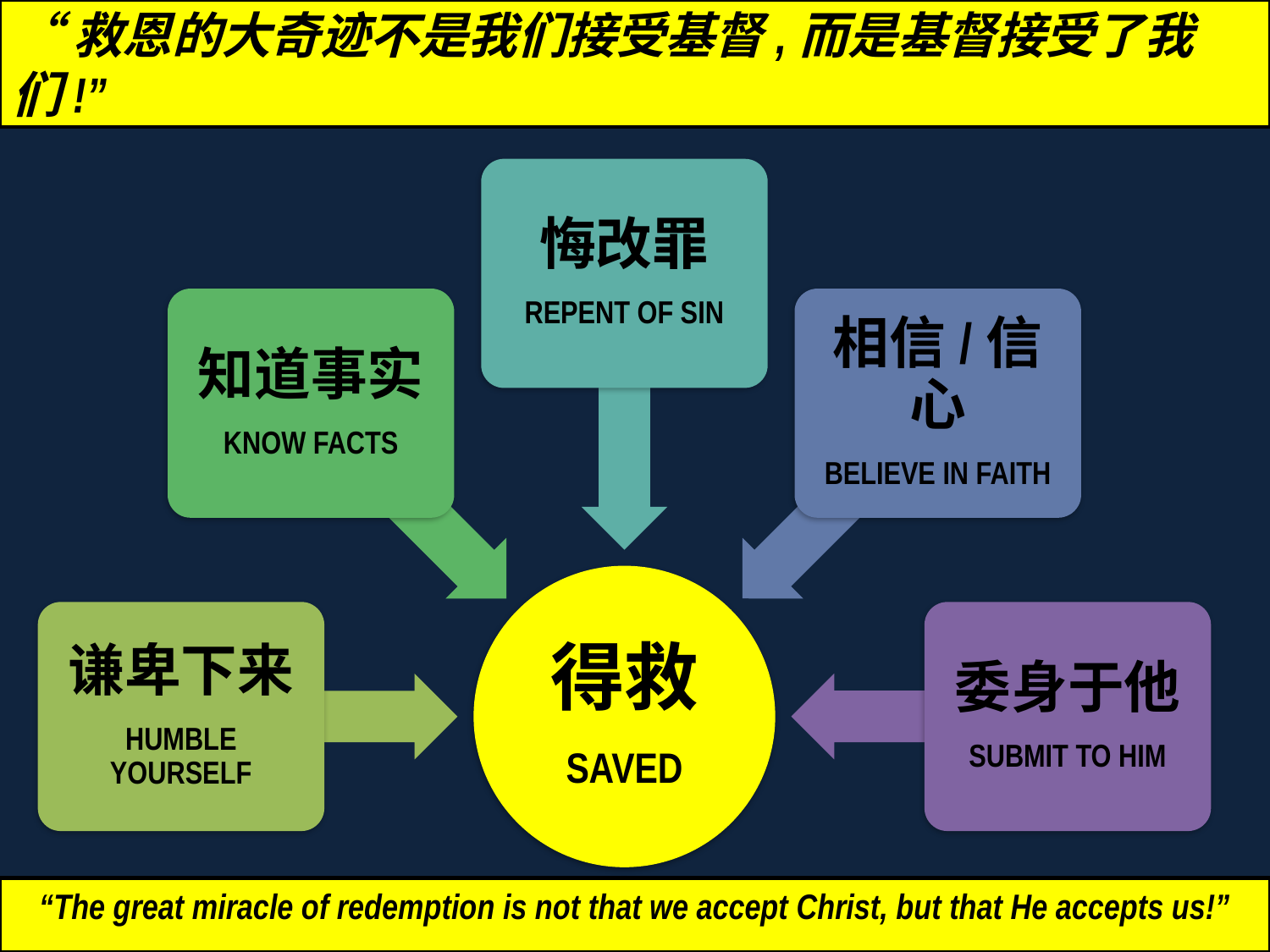

“救恩的大奇迹不是我们接受基督,而是基督接受了我们!”
得救
SAVED
谦卑下来
HUMBLE YOURSELF
知道事实
KNOW FACTS
悔改罪
REPENT OF SIN
相信/信心
BELIEVE IN FAITH
委身于他
SUBMIT TO HIM
“The great miracle of redemption is not that we accept Christ, but that He accepts us!”